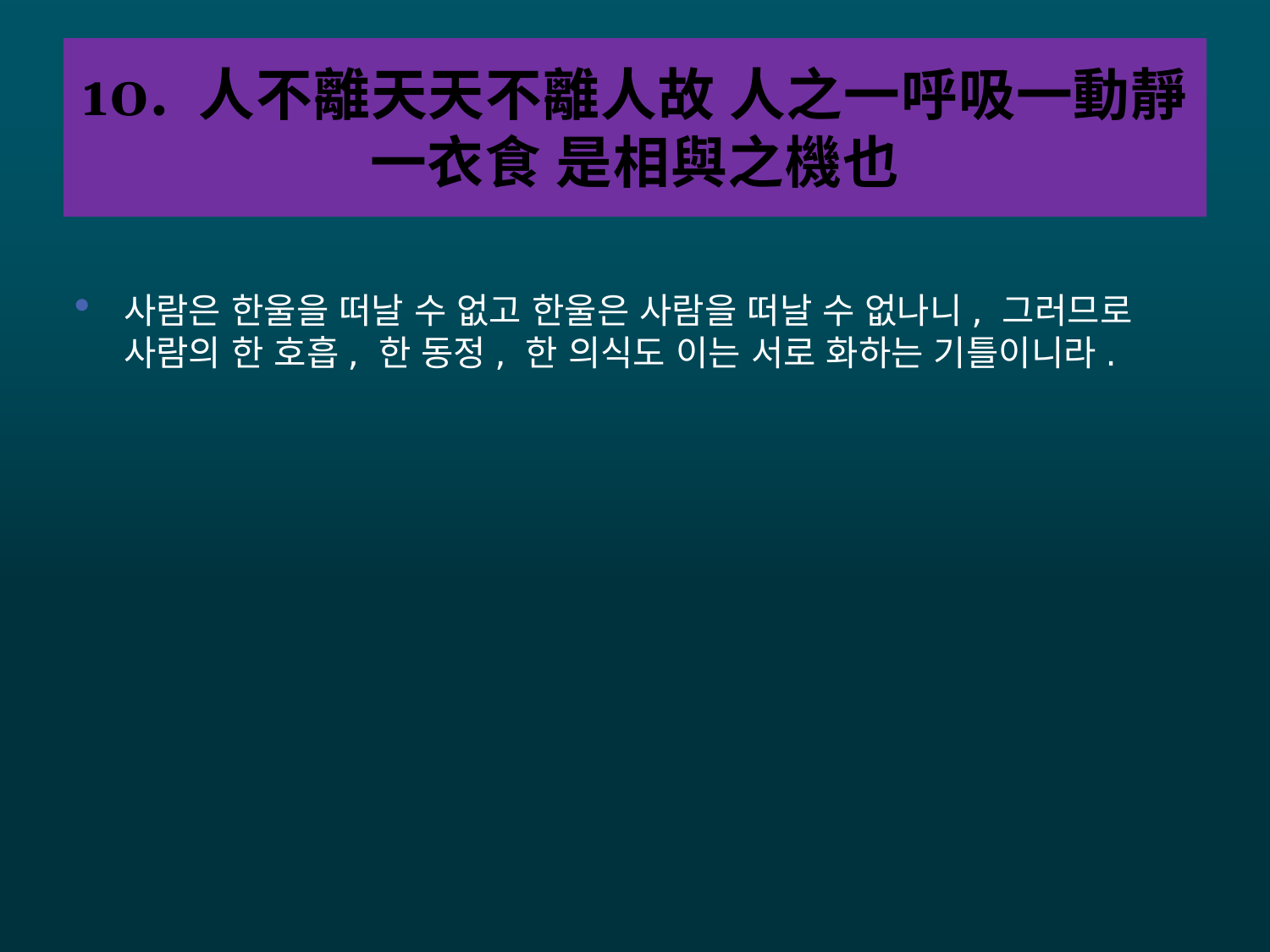

# 10. 人不離天天不離人故 人之一呼吸一動靜一衣食 是相與之機也
사람은 한울을 떠날 수 없고 한울은 사람을 떠날 수 없나니, 그러므로 사람의 한 호흡, 한 동정, 한 의식도 이는 서로 화하는 기틀이니라.